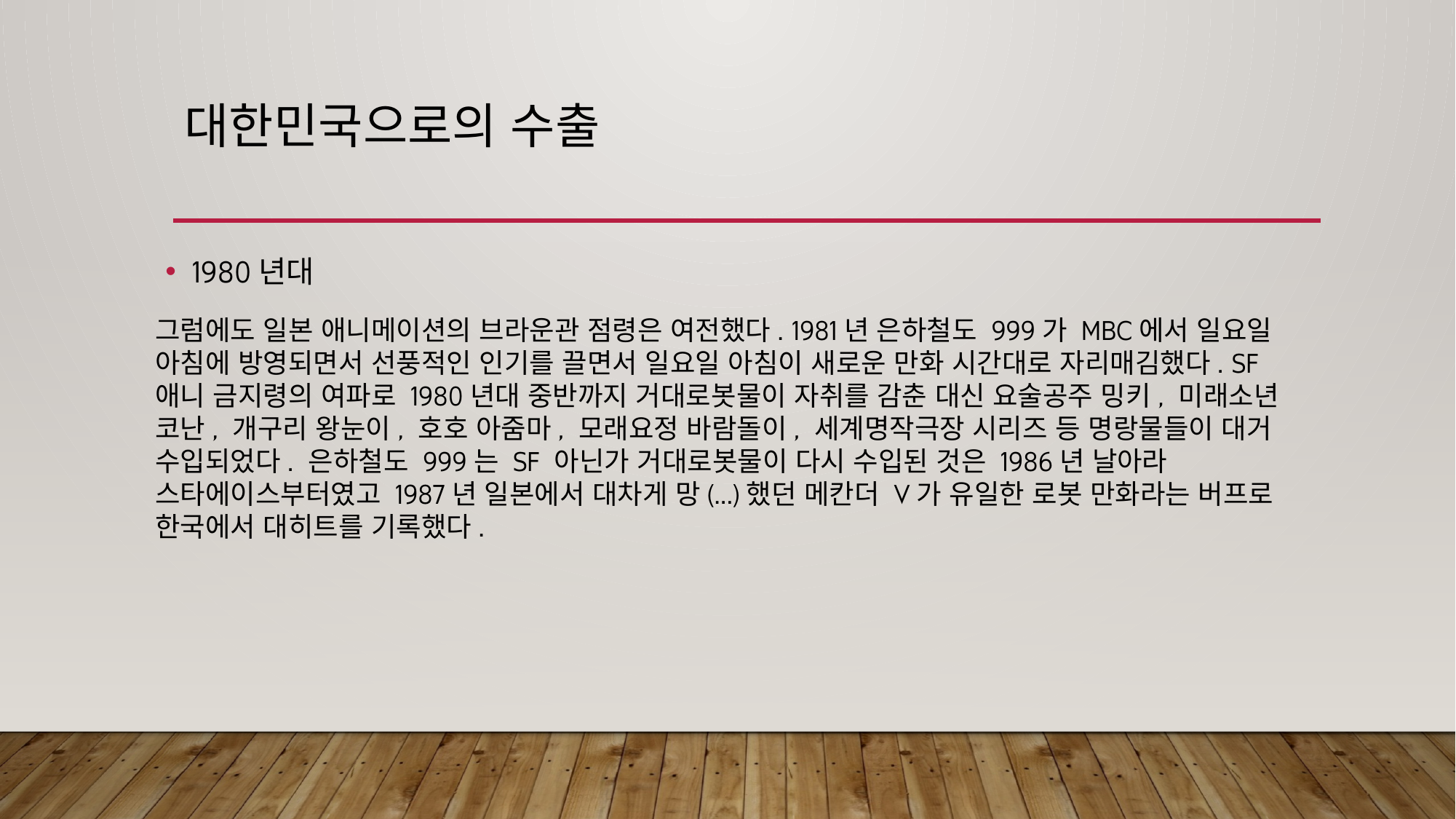

# 대한민국으로의 수출
1980년대

그럼에도 일본 애니메이션의 브라운관 점령은 여전했다. 1981년 은하철도 999가 MBC에서 일요일 아침에 방영되면서 선풍적인 인기를 끌면서 일요일 아침이 새로운 만화 시간대로 자리매김했다. SF 애니 금지령의 여파로 1980년대 중반까지 거대로봇물이 자취를 감춘 대신 요술공주 밍키, 미래소년 코난, 개구리 왕눈이, 호호 아줌마, 모래요정 바람돌이, 세계명작극장 시리즈 등 명랑물들이 대거 수입되었다. 은하철도 999는 SF 아닌가 거대로봇물이 다시 수입된 것은 1986년 날아라 스타에이스부터였고 1987년 일본에서 대차게 망(...)했던 메칸더 V가 유일한 로봇 만화라는 버프로 한국에서 대히트를 기록했다.